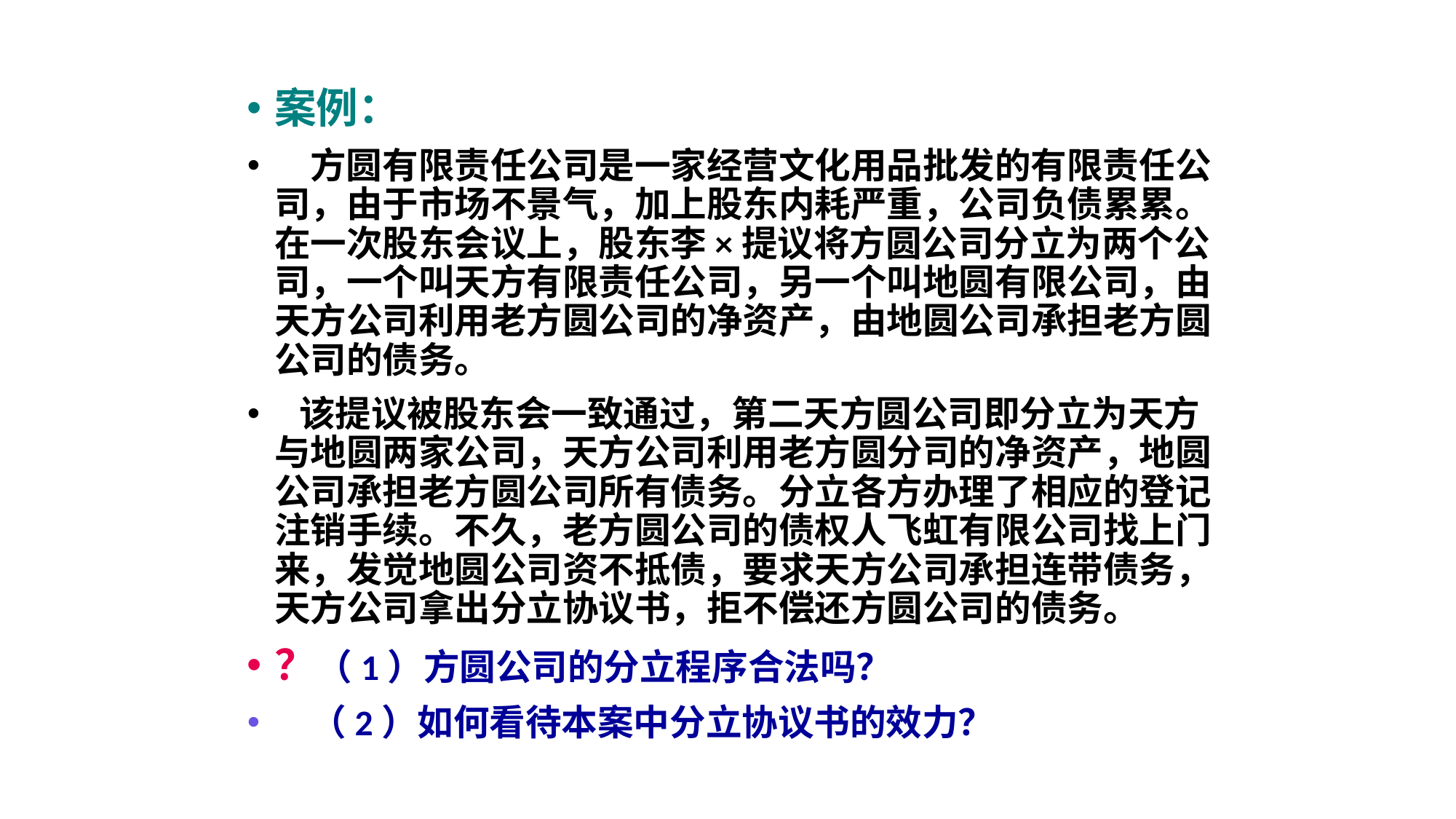

案例：
　方圆有限责任公司是一家经营文化用品批发的有限责任公司，由于市场不景气，加上股东内耗严重，公司负债累累。在一次股东会议上，股东李×提议将方圆公司分立为两个公司，一个叫天方有限责任公司，另一个叫地圆有限公司，由天方公司利用老方圆公司的净资产，由地圆公司承担老方圆公司的债务。
  该提议被股东会一致通过，第二天方圆公司即分立为天方与地圆两家公司，天方公司利用老方圆分司的净资产，地圆公司承担老方圆公司所有债务。分立各方办理了相应的登记注销手续。不久，老方圆公司的债权人飞虹有限公司找上门来，发觉地圆公司资不抵债，要求天方公司承担连带债务，天方公司拿出分立协议书，拒不偿还方圆公司的债务。
？（1）方圆公司的分立程序合法吗？
　（2）如何看待本案中分立协议书的效力？